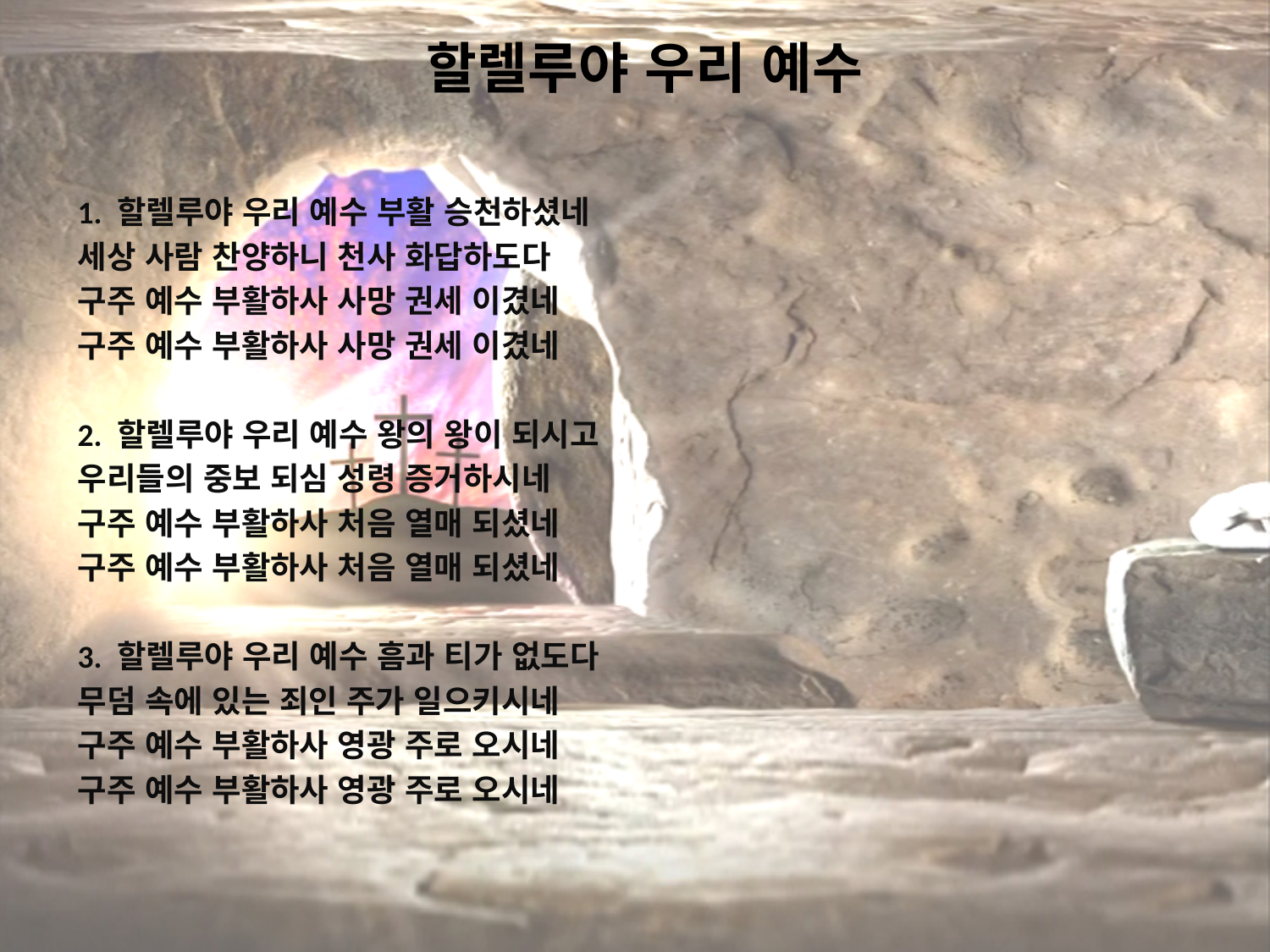

# 할렐루야 우리 예수
1. 할렐루야 우리 예수 부활 승천하셨네
세상 사람 찬양하니 천사 화답하도다
구주 예수 부활하사 사망 권세 이겼네
구주 예수 부활하사 사망 권세 이겼네

2. 할렐루야 우리 예수 왕의 왕이 되시고
우리들의 중보 되심 성령 증거하시네
구주 예수 부활하사 처음 열매 되셨네
구주 예수 부활하사 처음 열매 되셨네

3. 할렐루야 우리 예수 흠과 티가 없도다
무덤 속에 있는 죄인 주가 일으키시네
구주 예수 부활하사 영광 주로 오시네
구주 예수 부활하사 영광 주로 오시네